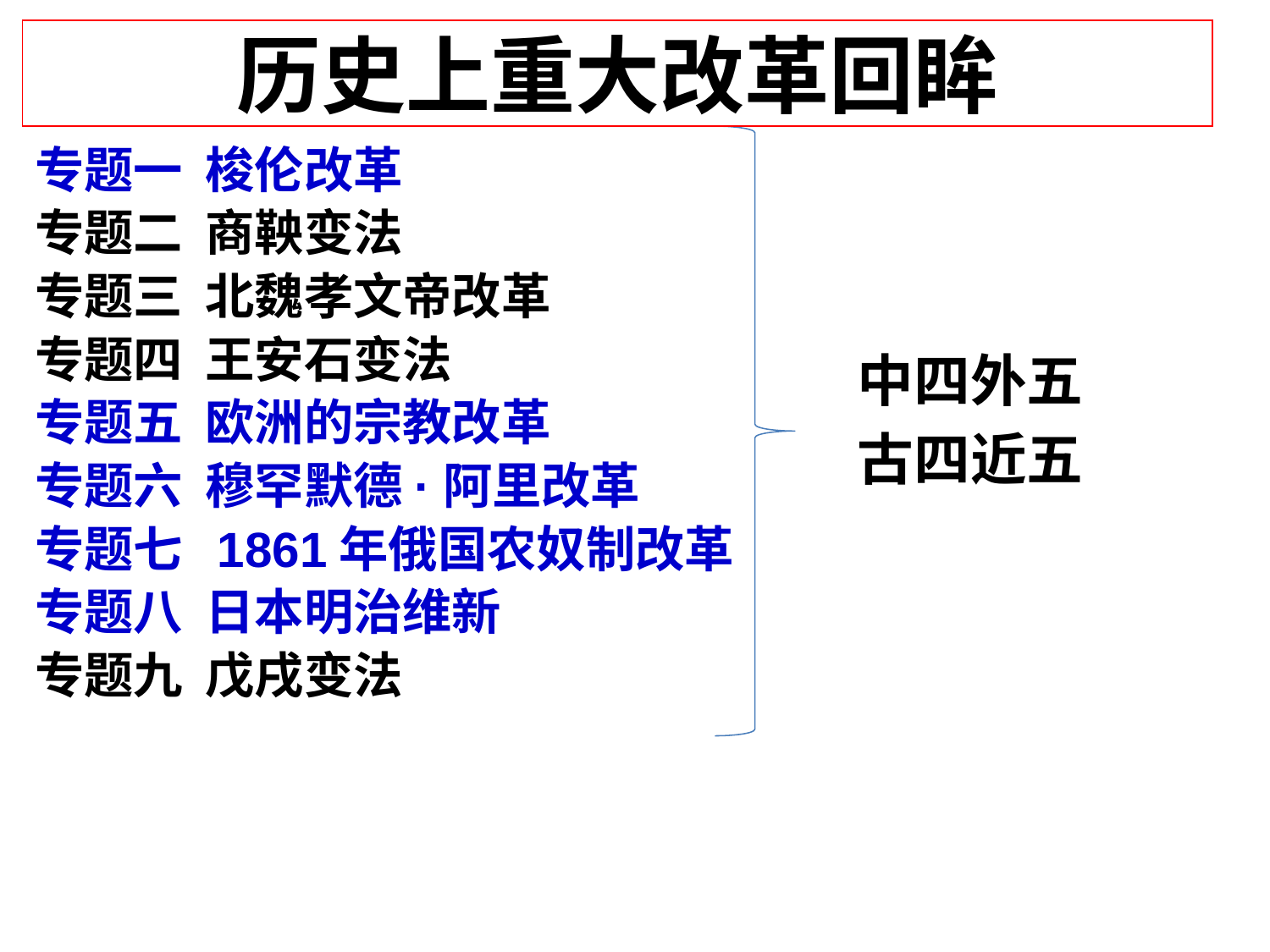

历史上重大改革回眸

专题一  梭伦改革
专题二  商鞅变法
专题三  北魏孝文帝改革
专题四  王安石变法
专题五  欧洲的宗教改革
专题六  穆罕默德·阿里改革
专题七  1861年俄国农奴制改革
专题八  日本明治维新
专题九  戊戌变法
中四外五
古四近五